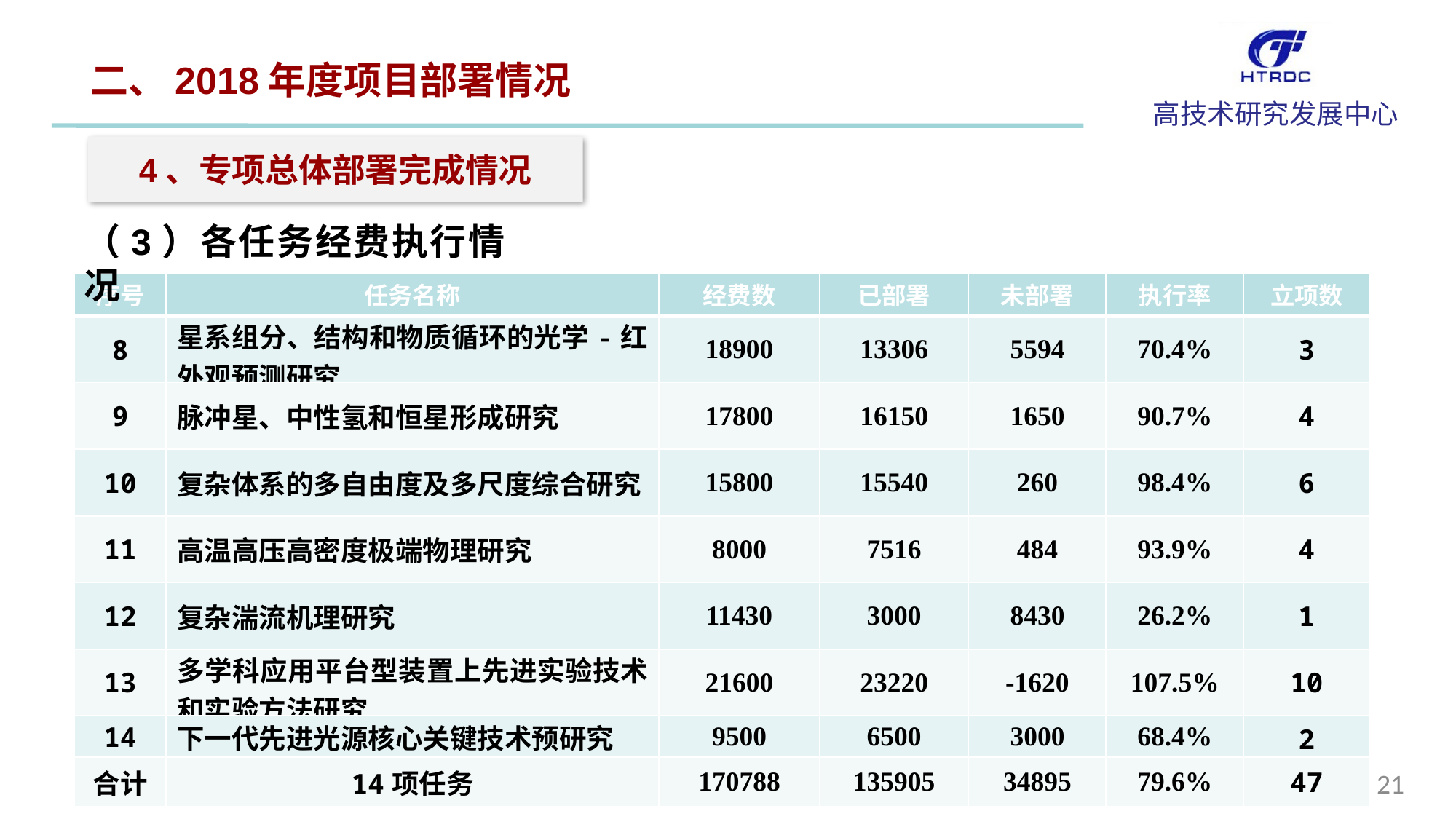

二、2018年度项目部署情况
4、专项总体部署完成情况
（3）各任务经费执行情况
| 序号 | 任务名称 | 经费数 | 已部署 | 未部署 | 执行率 | 立项数 |
| --- | --- | --- | --- | --- | --- | --- |
| 8 | 星系组分、结构和物质循环的光学-红外观预测研究 | 18900 | 13306 | 5594 | 70.4% | 3 |
| 9 | 脉冲星、中性氢和恒星形成研究 | 17800 | 16150 | 1650 | 90.7% | 4 |
| 10 | 复杂体系的多自由度及多尺度综合研究 | 15800 | 15540 | 260 | 98.4% | 6 |
| 11 | 高温高压高密度极端物理研究 | 8000 | 7516 | 484 | 93.9% | 4 |
| 12 | 复杂湍流机理研究 | 11430 | 3000 | 8430 | 26.2% | 1 |
| 13 | 多学科应用平台型装置上先进实验技术和实验方法研究 | 21600 | 23220 | -1620 | 107.5% | 10 |
| 14 | 下一代先进光源核心关键技术预研究 | 9500 | 6500 | 3000 | 68.4% | 2 |
| 合计 | 14项任务 | 170788 | 135905 | 34895 | 79.6% | 47 |